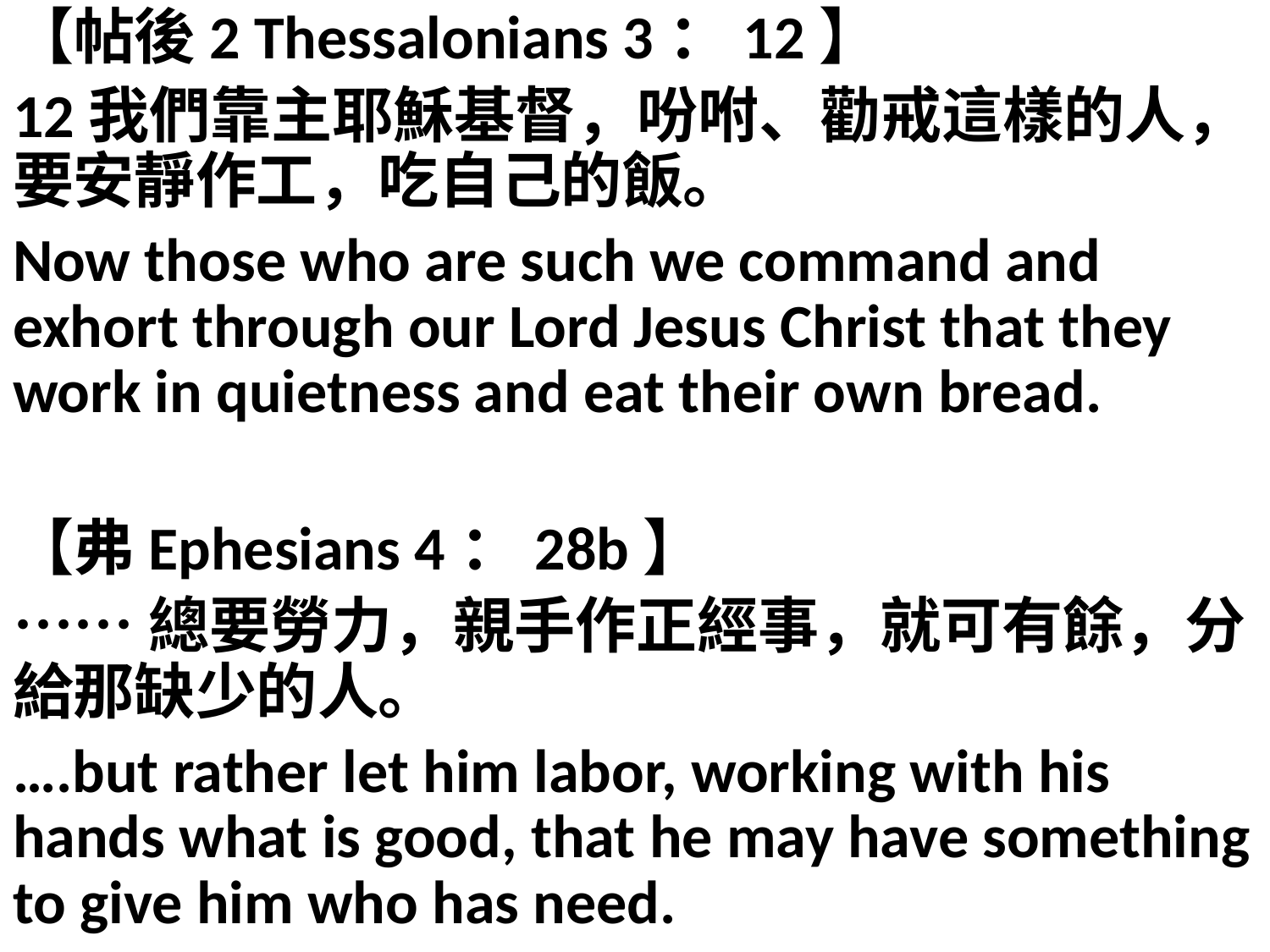

【帖後2 Thessalonians 3：12】
12我們靠主耶穌基督，吩咐、勸戒這樣的人，要安靜作工，吃自己的飯。
Now those who are such we command and exhort through our Lord Jesus Christ that they work in quietness and eat their own bread.

【弗Ephesians 4：28b】
……總要勞力，親手作正經事，就可有餘，分給那缺少的人。
….but rather let him labor, working with his hands what is good, that he may have something to give him who has need.